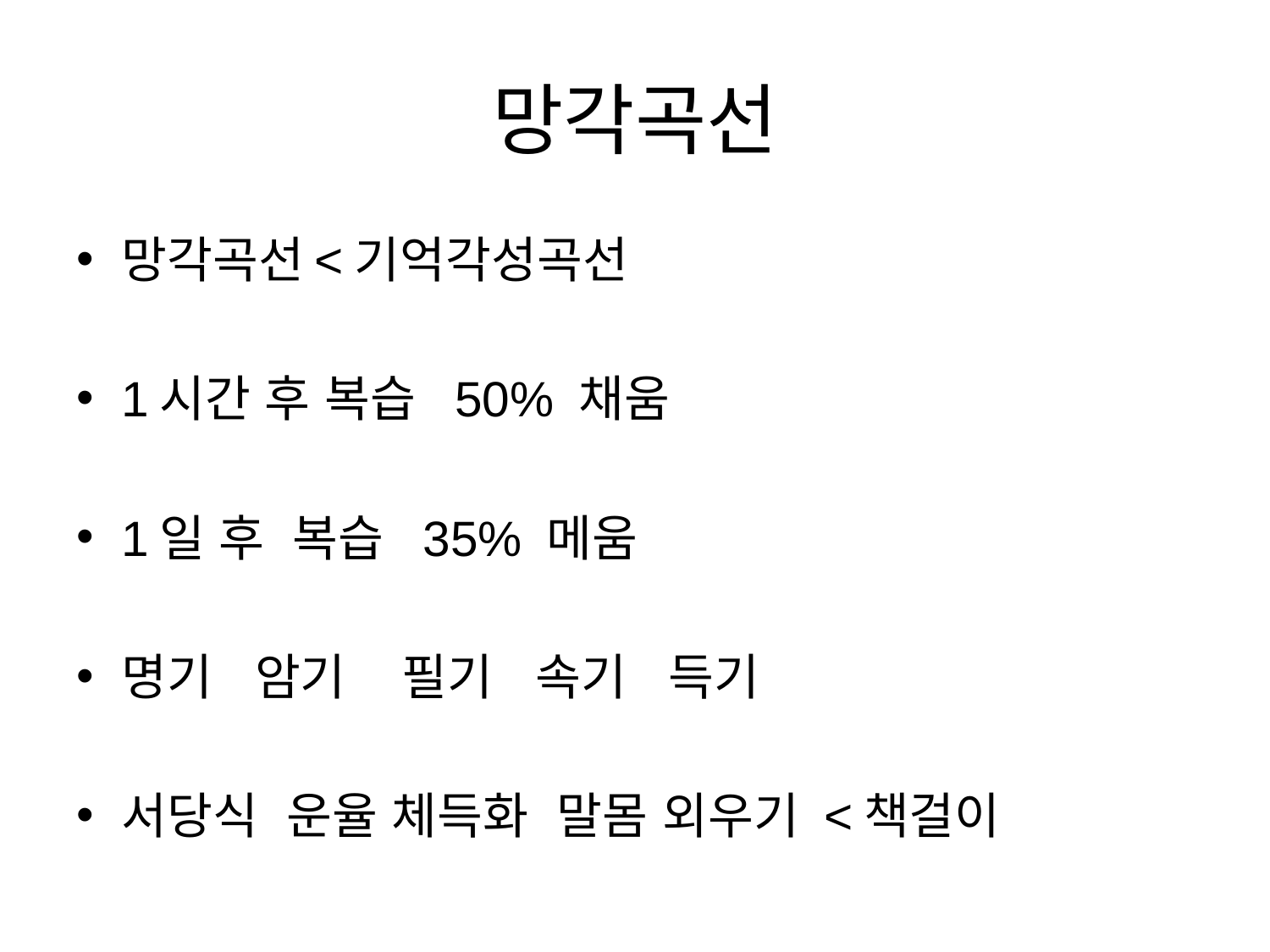

# 망각곡선
망각곡선<기억각성곡선

1시간 후 복습  50% 채움

1일 후  복습  35% 메움

명기   암기    필기   속기   득기

서당식  운율 체득화  말몸 외우기 <책걸이